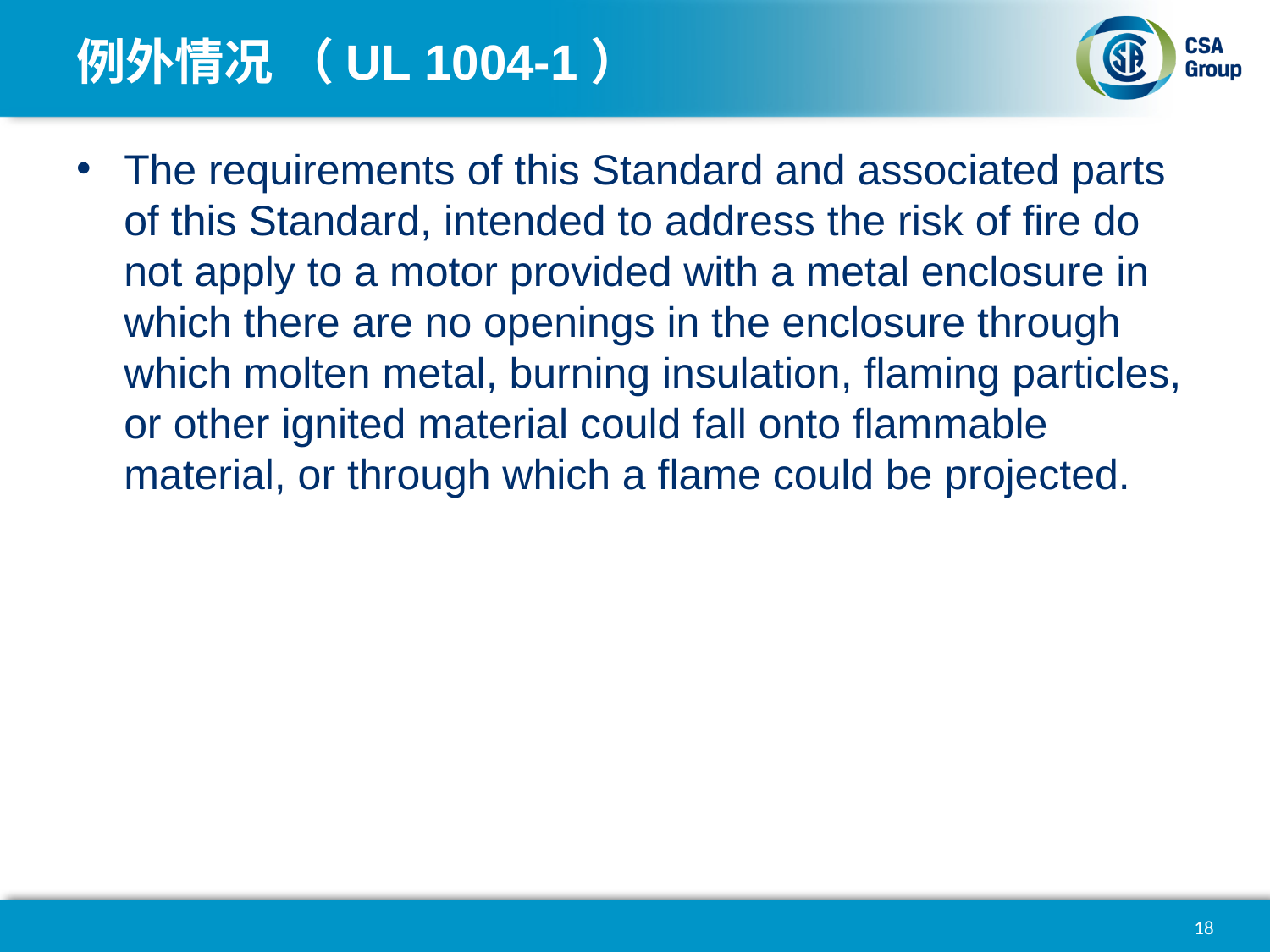

# 例外情况 （UL 1004-1）
The requirements of this Standard and associated parts of this Standard, intended to address the risk of fire do not apply to a motor provided with a metal enclosure in which there are no openings in the enclosure through which molten metal, burning insulation, flaming particles, or other ignited material could fall onto flammable material, or through which a flame could be projected.
18